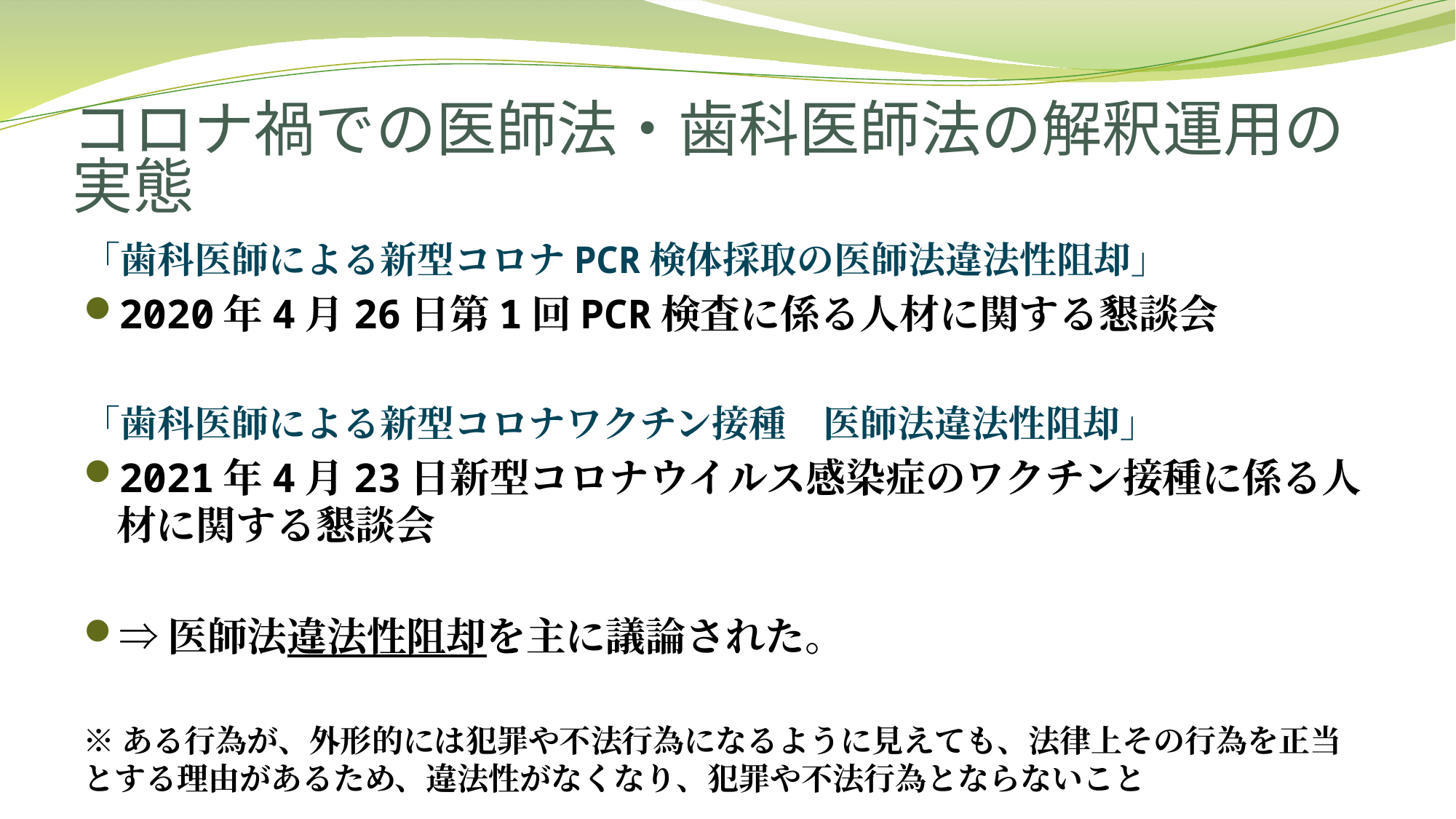

# コロナ禍での医師法・歯科医師法の解釈運用の実態
「歯科医師による新型コロナPCR検体採取の医師法違法性阻却」
2020年4月26日第1回PCR検査に係る人材に関する懇談会

「歯科医師による新型コロナワクチン接種　医師法違法性阻却」
2021年4月23日新型コロナウイルス感染症のワクチン接種に係る人材に関する懇談会

⇒医師法違法性阻却を主に議論された。

※ある行為が、外形的には犯罪や不法行為になるように見えても、法律上その行為を正当とする理由があるため、違法性がなくなり、犯罪や不法行為とならないこと